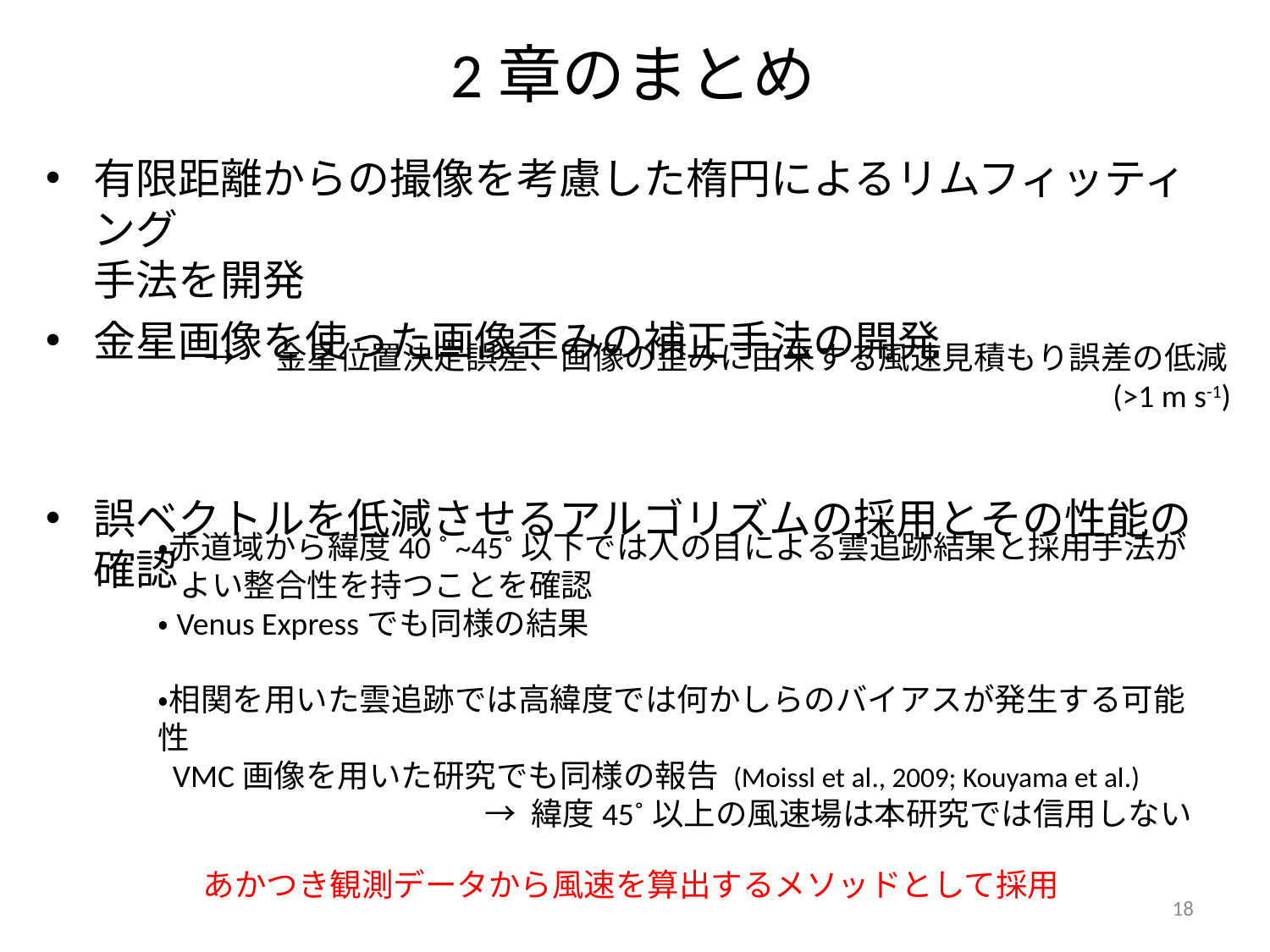

2章のまとめ
有限距離からの撮像を考慮した楕円によるリムフィッティング
手法を開発
金星画像を使った画像歪みの補正手法の開発
誤ベクトルを低減させるアルゴリズムの採用とその性能の確認

→　金星位置決定誤差、画像の歪みに由来する風速見積もり誤差の低減
(>1 m s-1)
・赤道域から緯度40 ˚ ~45˚以下では人の目による雲追跡結果と採用手法が
  よい整合性を持つことを確認
・Venus Expressでも同様の結果

・相関を用いた雲追跡では高緯度では何かしらのバイアスが発生する可能性
  VMC画像を用いた研究でも同様の報告 (Moissl et al., 2009; Kouyama et al.)
→ 緯度45˚以上の風速場は本研究では信用しない
あかつき観測データから風速を算出するメソッドとして採用
18